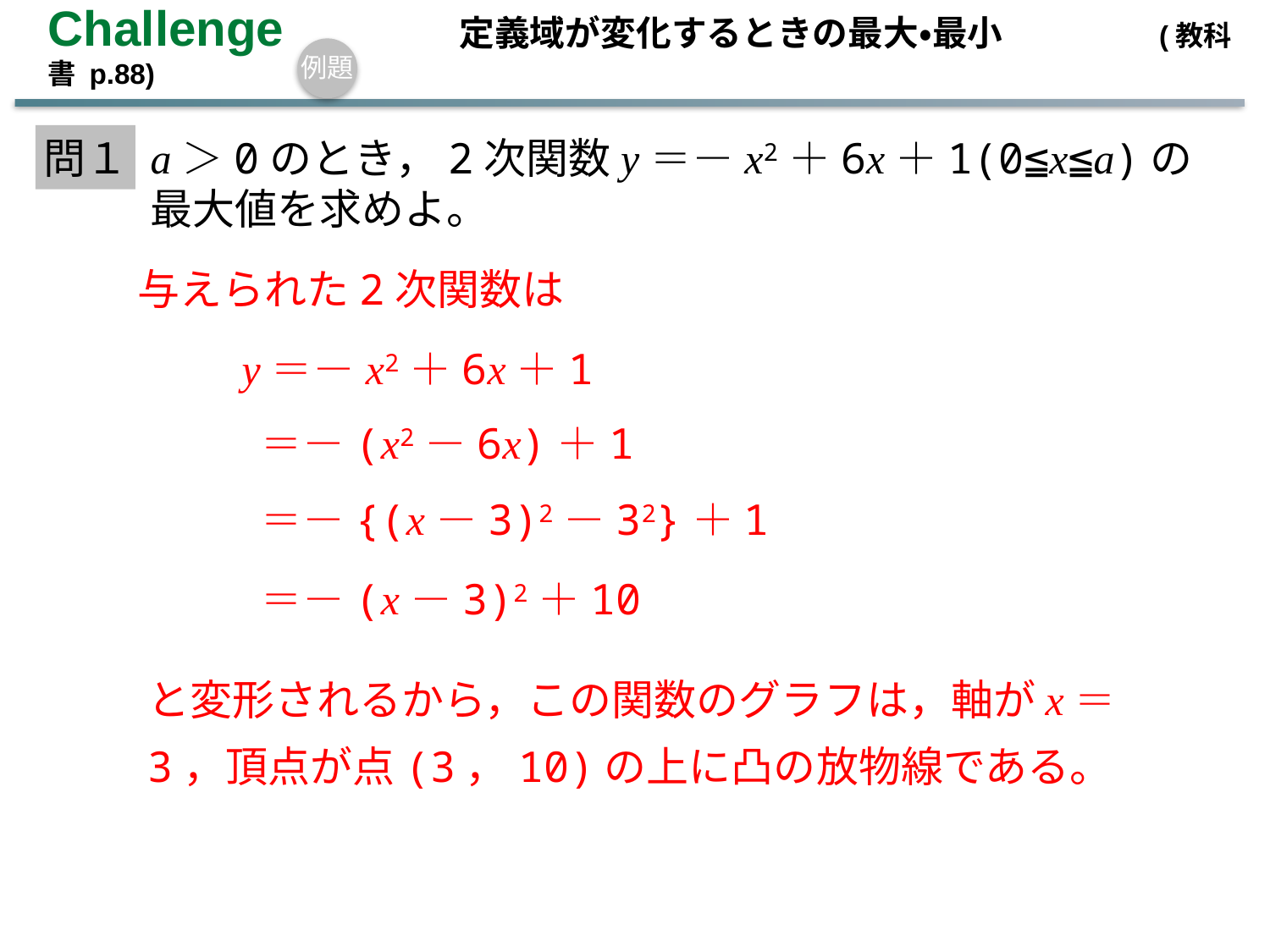

Challenge　 　　　定義域が変化するときの最大・最小 　             (教科書 p.88)

例題
a＞0のとき，2次関数y＝－x2＋6x＋1(0≦x≦a)の最大値を求めよ。
問１

与えられた2次関数は
y＝－x2＋6x＋1
＝－(x2－6x)＋1
＝－{(x－3)2－32}＋1
＝－(x－3)2＋10
と変形されるから，この関数のグラフは，軸がx＝3，頂点が点(3，10)の上に凸の放物線である。